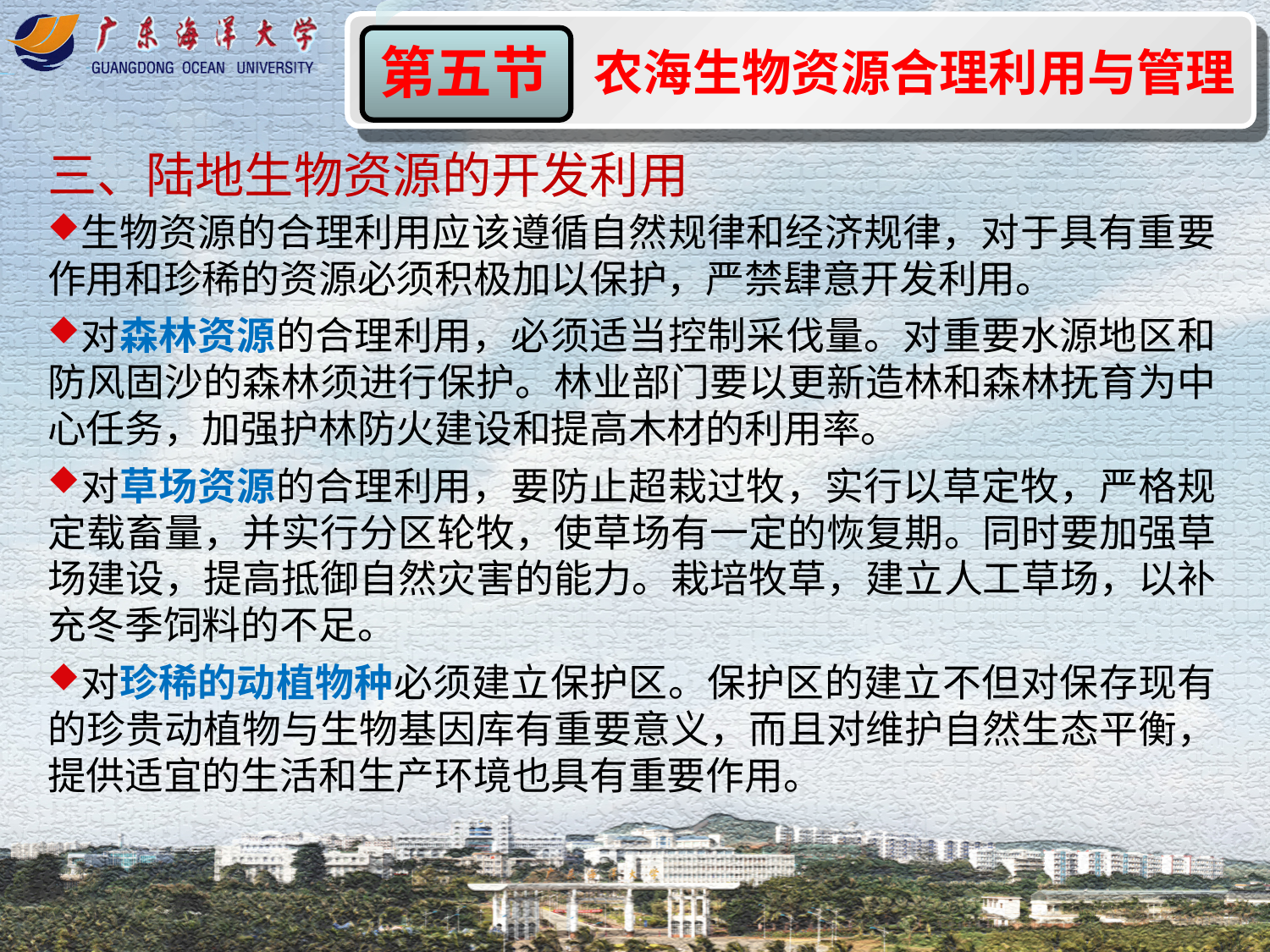

农海生物资源合理利用与管理

第五节
三、陆地生物资源的开发利用
生物资源的合理利用应该遵循自然规律和经济规律，对于具有重要作用和珍稀的资源必须积极加以保护，严禁肆意开发利用。
对森林资源的合理利用，必须适当控制采伐量。对重要水源地区和防风固沙的森林须进行保护。林业部门要以更新造林和森林抚育为中心任务，加强护林防火建设和提高木材的利用率。
对草场资源的合理利用，要防止超栽过牧，实行以草定牧，严格规定载畜量，并实行分区轮牧，使草场有一定的恢复期。同时要加强草场建设，提高抵御自然灾害的能力。栽培牧草，建立人工草场，以补充冬季饲料的不足。
对珍稀的动植物种必须建立保护区。保护区的建立不但对保存现有的珍贵动植物与生物基因库有重要意义，而且对维护自然生态平衡，提供适宜的生活和生产环境也具有重要作用。